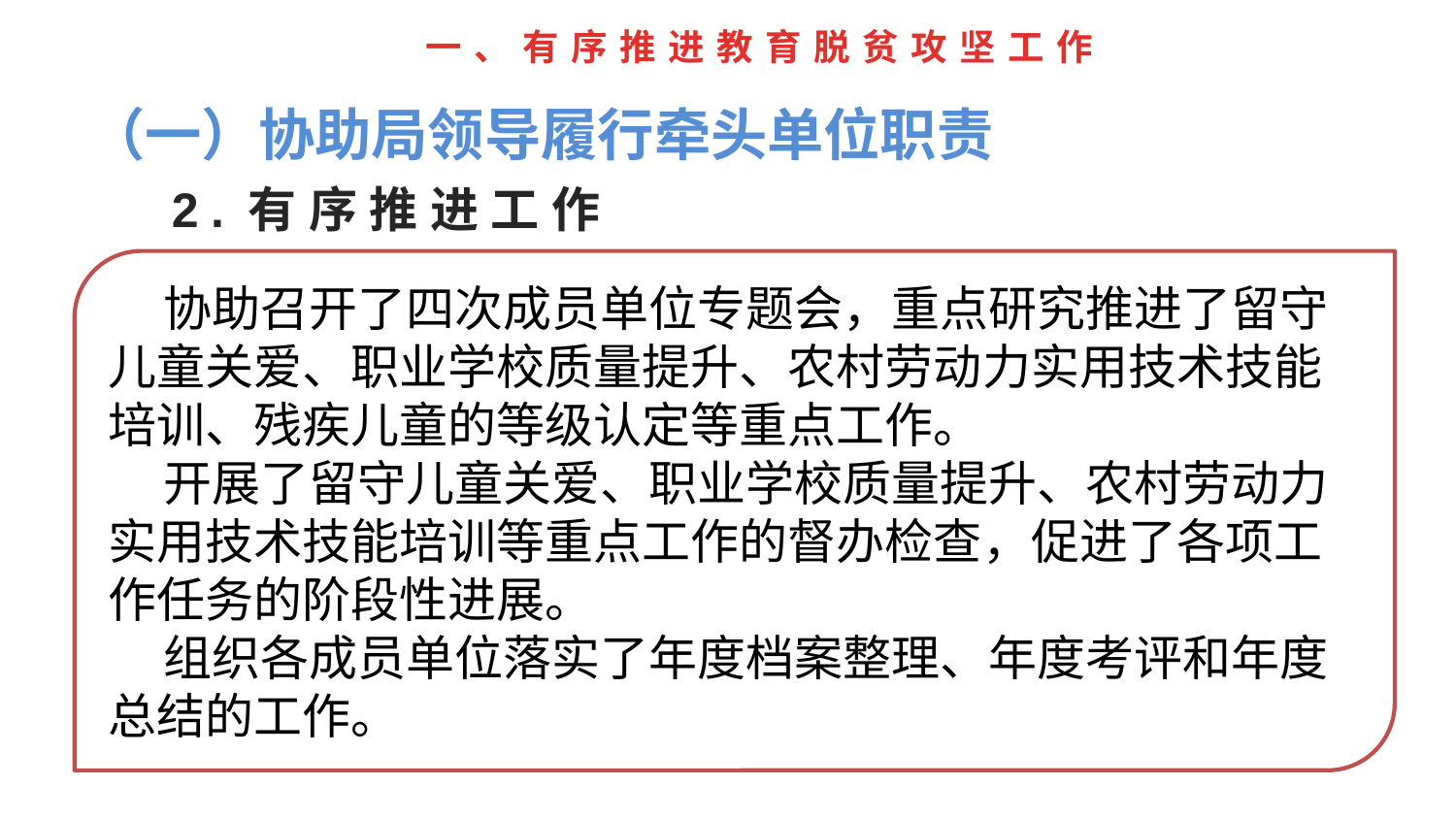

一、有序推进教育脱贫攻坚工作
（一）协助局领导履行牵头单位职责
2.有序推进工作
    协助召开了四次成员单位专题会，重点研究推进了留守儿童关爱、职业学校质量提升、农村劳动力实用技术技能培训、残疾儿童的等级认定等重点工作。
    开展了留守儿童关爱、职业学校质量提升、农村劳动力实用技术技能培训等重点工作的督办检查，促进了各项工作任务的阶段性进展。
    组织各成员单位落实了年度档案整理、年度考评和年度总结的工作。